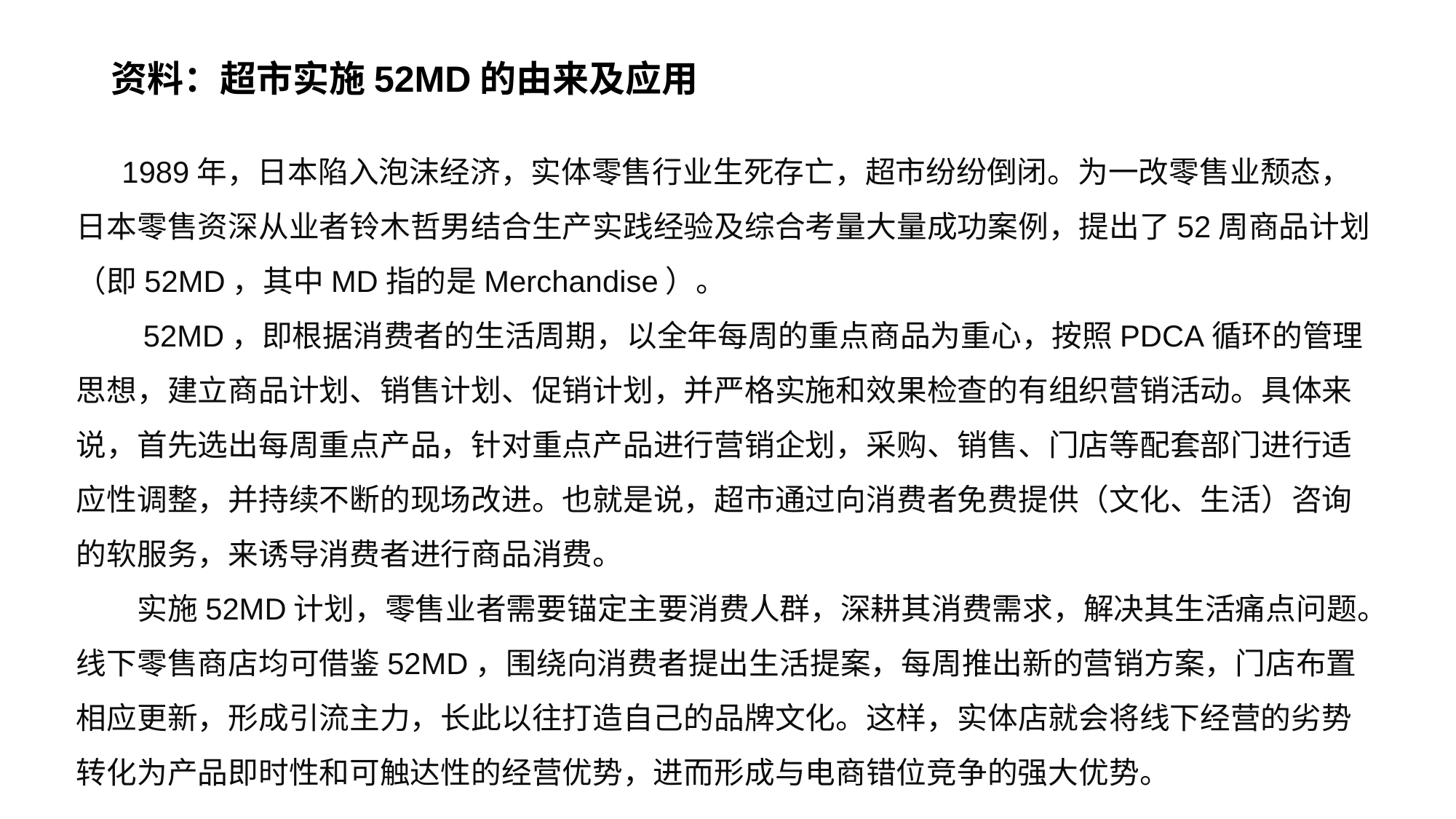

# 资料：超市实施52MD的由来及应用
       1989年，日本陷入泡沫经济，实体零售行业生死存亡，超市纷纷倒闭。为一改零售业颓态，日本零售资深从业者铃木哲男结合生产实践经验及综合考量大量成功案例，提出了52周商品计划（即52MD，其中MD指的是Merchandise）。
        52MD，即根据消费者的生活周期，以全年每周的重点商品为重心，按照PDCA循环的管理思想，建立商品计划、销售计划、促销计划，并严格实施和效果检查的有组织营销活动。具体来说，首先选出每周重点产品，针对重点产品进行营销企划，采购、销售、门店等配套部门进行适应性调整，并持续不断的现场改进。也就是说，超市通过向消费者免费提供（文化、生活）咨询的软服务，来诱导消费者进行商品消费。
        实施52MD计划，零售业者需要锚定主要消费人群，深耕其消费需求，解决其生活痛点问题。线下零售商店均可借鉴52MD，围绕向消费者提出生活提案，每周推出新的营销方案，门店布置相应更新，形成引流主力，长此以往打造自己的品牌文化。这样，实体店就会将线下经营的劣势转化为产品即时性和可触达性的经营优势，进而形成与电商错位竞争的强大优势。